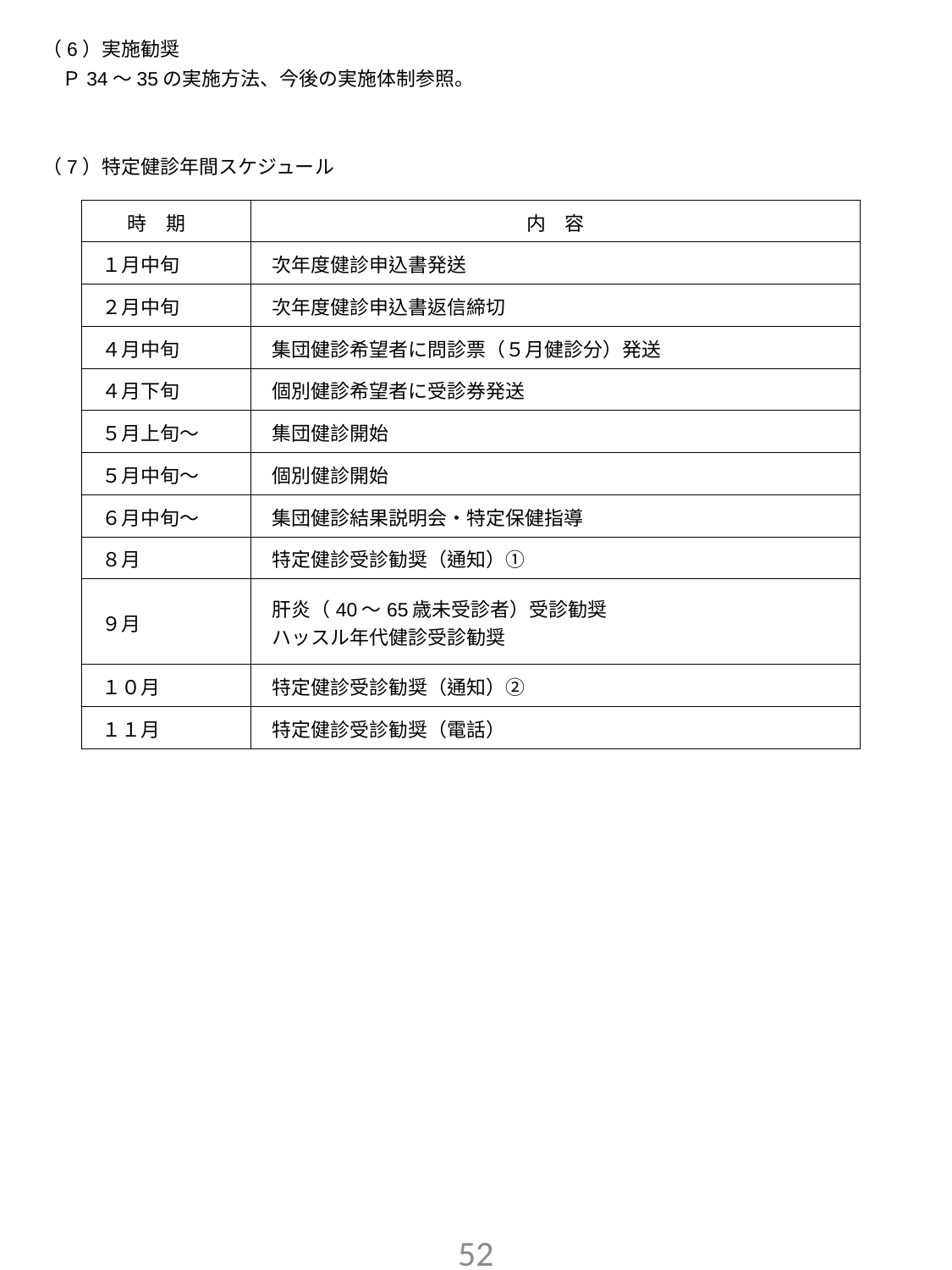

（6）実施勧奨
　Ｐ34～35の実施方法、今後の実施体制参照。

（7）特定健診年間スケジュール

| 時　期 | 内　容 |
| --- | --- |
| １月中旬 | 次年度健診申込書発送 |
| ２月中旬 | 次年度健診申込書返信締切 |
| ４月中旬 | 集団健診希望者に問診票（５月健診分）発送 |
| ４月下旬 | 個別健診希望者に受診券発送 |
| ５月上旬～ | 集団健診開始 |
| ５月中旬～ | 個別健診開始 |
| ６月中旬～ | 集団健診結果説明会・特定保健指導 |
| ８月 | 特定健診受診勧奨（通知）① |
| ９月 | 肝炎（40～65歳未受診者）受診勧奨 　ハッスル年代健診受診勧奨 |
| １０月 | 特定健診受診勧奨（通知）② |
| １１月 | 特定健診受診勧奨（電話） |
52